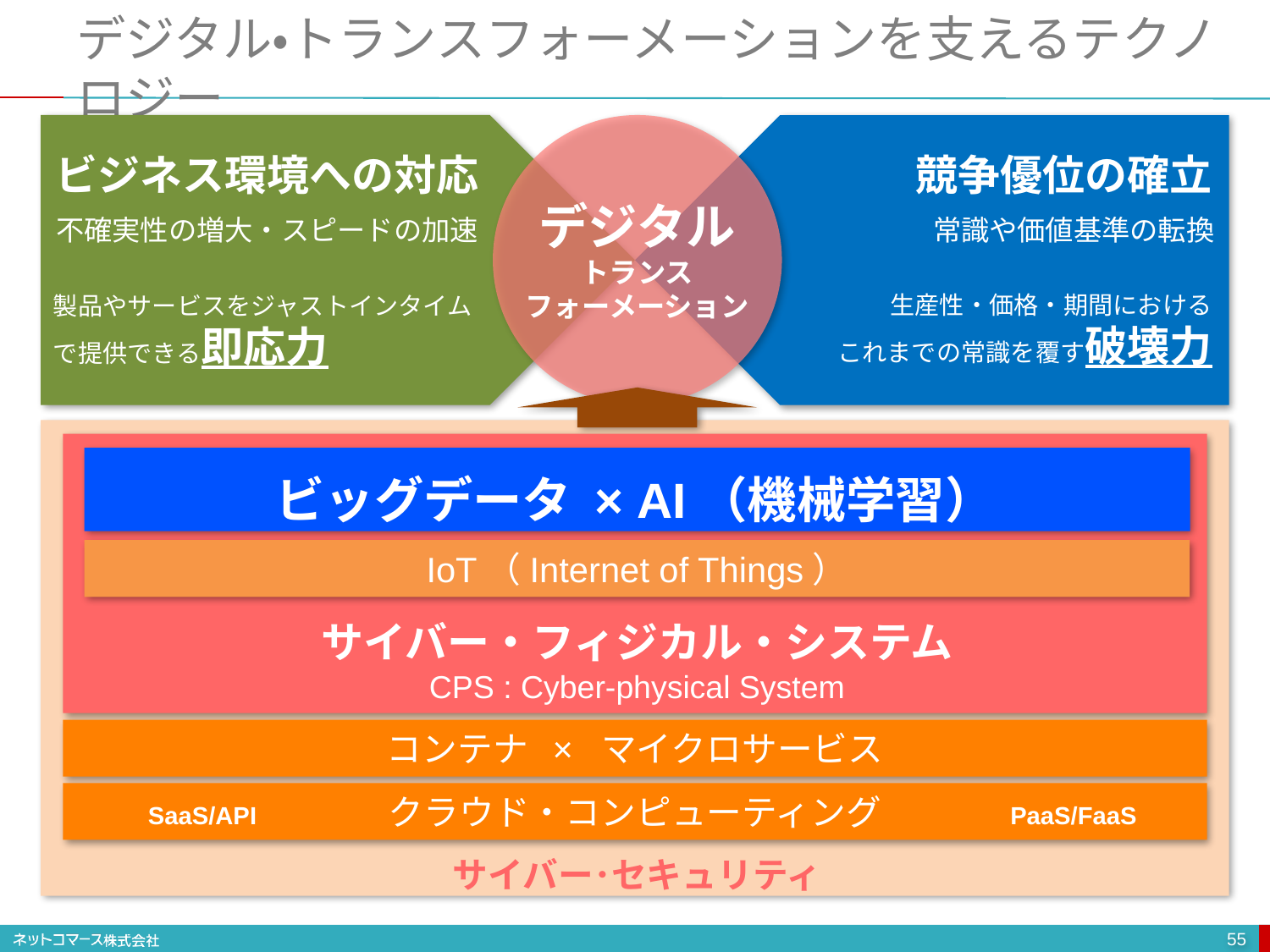

# デジタル・トランスフォーメーションを支えるテクノロジー

ビジネス環境への対応
競争優位の確立
デジタル
トランス
フォーメーション
常識や価値基準の転換
不確実性の増大・スピードの加速
生産性・価格・期間における
これまでの常識を覆す破壊力
製品やサービスをジャストインタイムで提供できる即応力

ビッグデータ × AI（機械学習）
IoT（Internet of Things）
サイバー・フィジカル・システム
CPS : Cyber-physical System
コンテナ  ×  マイクロサービス
クラウド・コンピューティング
SaaS/API
PaaS/FaaS
サイバー･セキュリティ
55